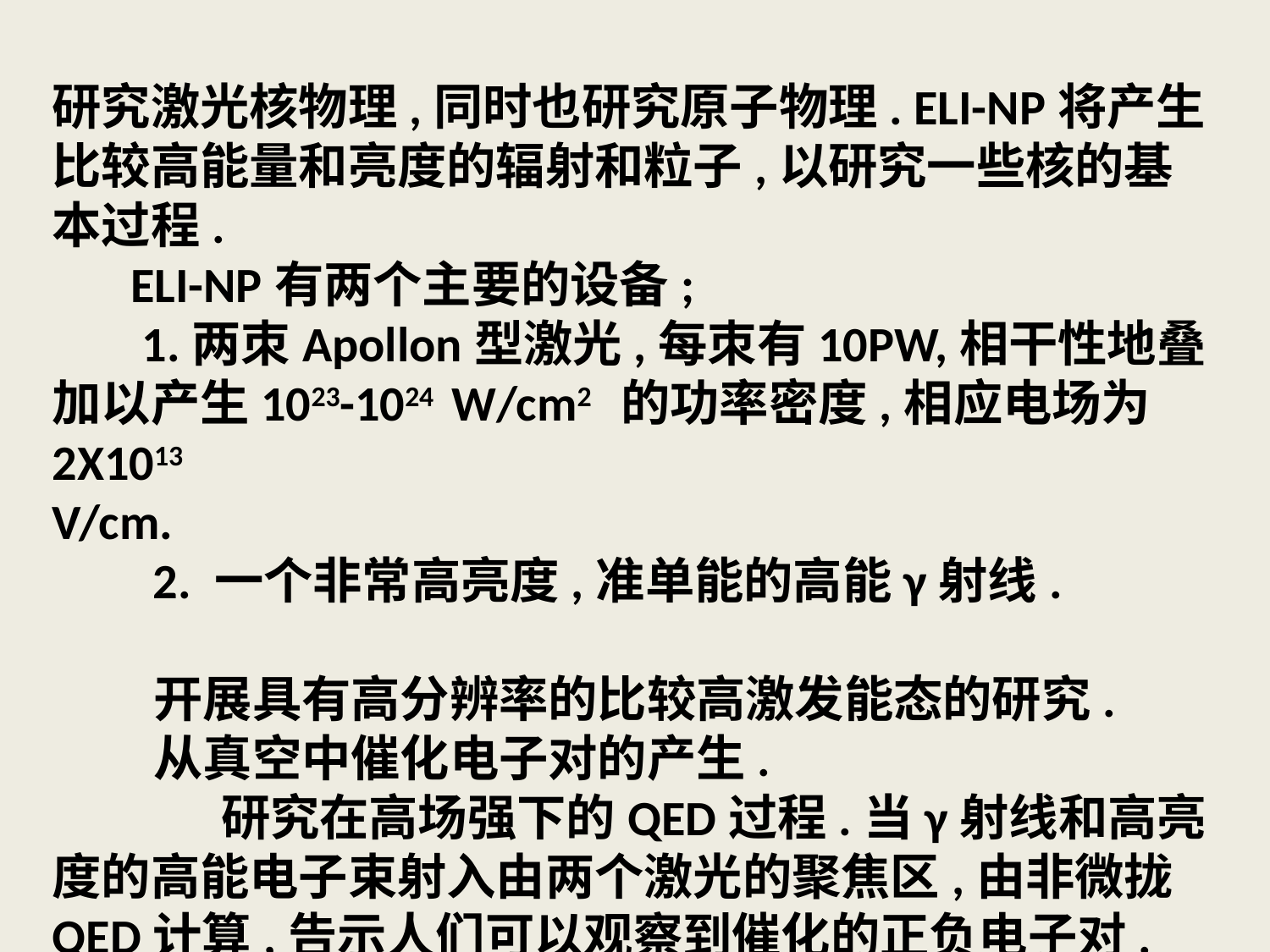

研究激光核物理,同时也研究原子物理. ELI-NP将产生比较高能量和亮度的辐射和粒子,以研究一些核的基本过程.
       ELI-NP有两个主要的设备;
        1.两朿Apollon型激光,每朿有10PW,相干性地叠加以产生1023-1024  W/cm2  的功率密度,相应电场为2X1013
V/cm.
         2. 一个非常高亮度,准单能的高能γ射线.

        开展具有高分辨率的比较高激发能态的研究.
        从真空中催化电子对的产生.
              研究在高场强下的QED过程.当γ射线和高亮度的高能电子束射入由两个激光的聚焦区,由非微拢QED计算,告示人们可以观察到催化的正负电子对.